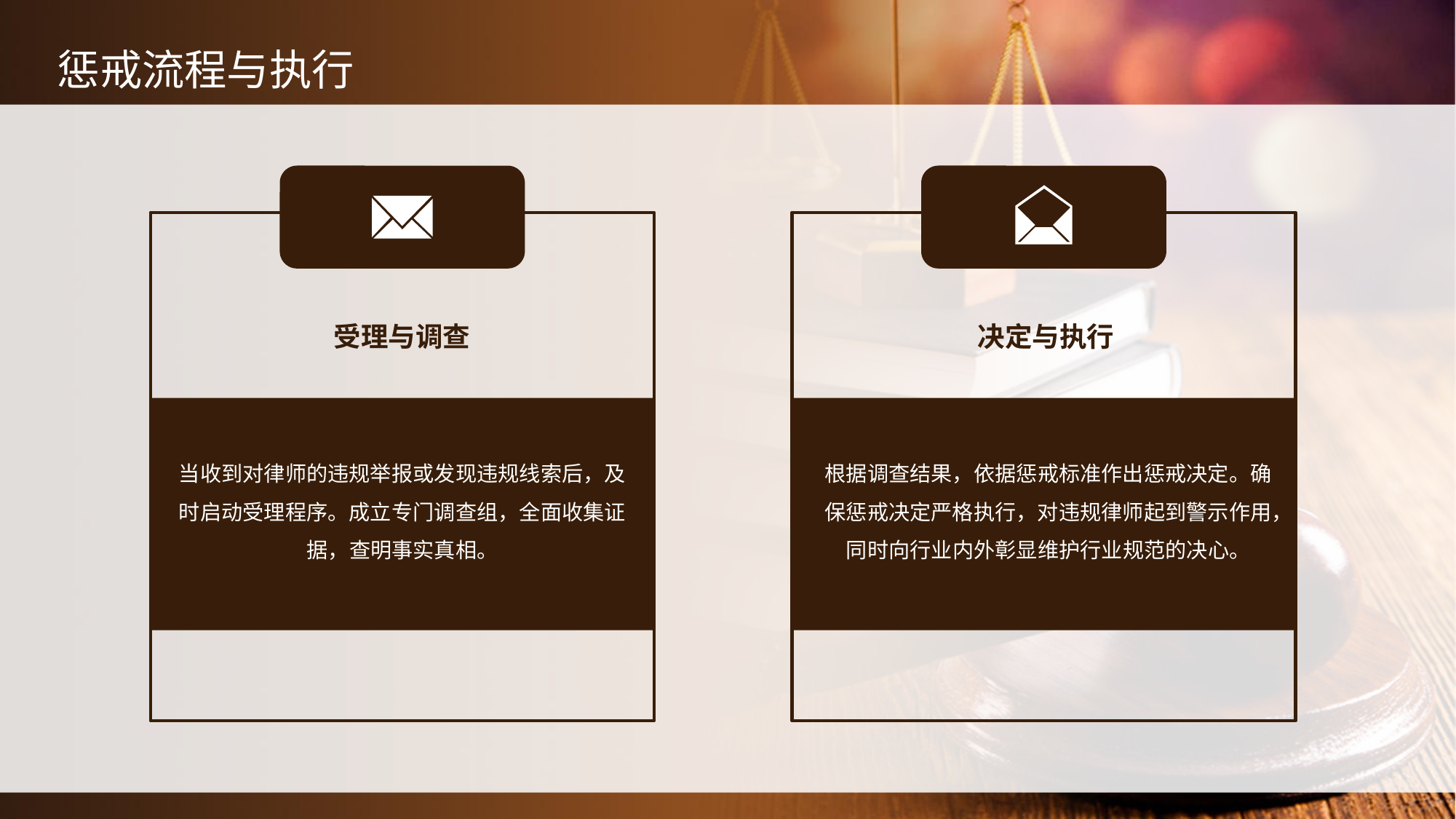

惩戒流程与执行

受理与调查
决定与执行

当收到对律师的违规举报或发现违规线索后，及时启动受理程序。成立专门调查组，全面收集证据，查明事实真相。
根据调查结果，依据惩戒标准作出惩戒决定。确保惩戒决定严格执行，对违规律师起到警示作用，同时向行业内外彰显维护行业规范的决心。